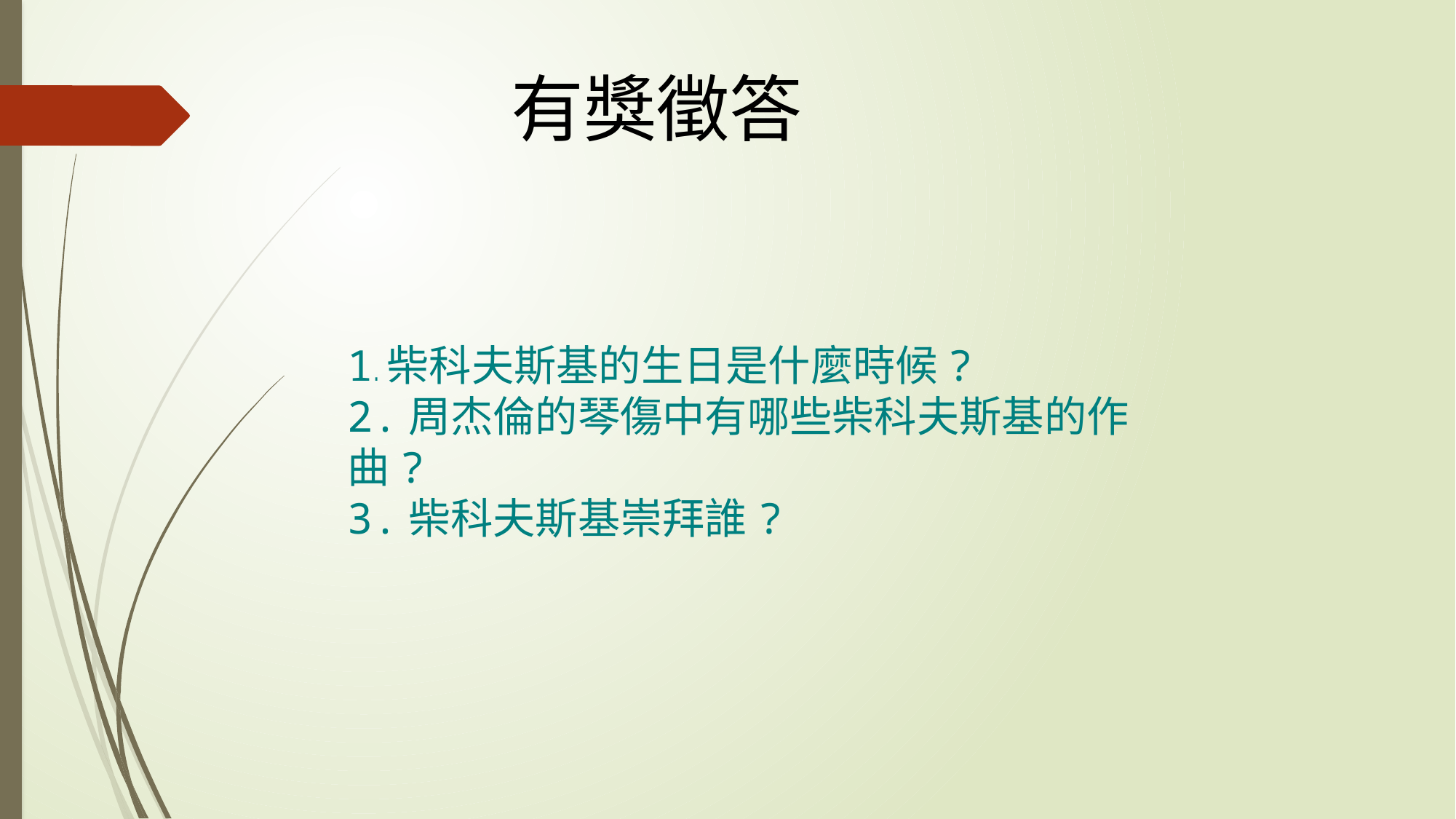

有獎徵答
1.柴科夫斯基的生日是什麼時候?
2.周杰倫的琴傷中有哪些柴科夫斯基的作曲?
3.柴科夫斯基崇拜誰?